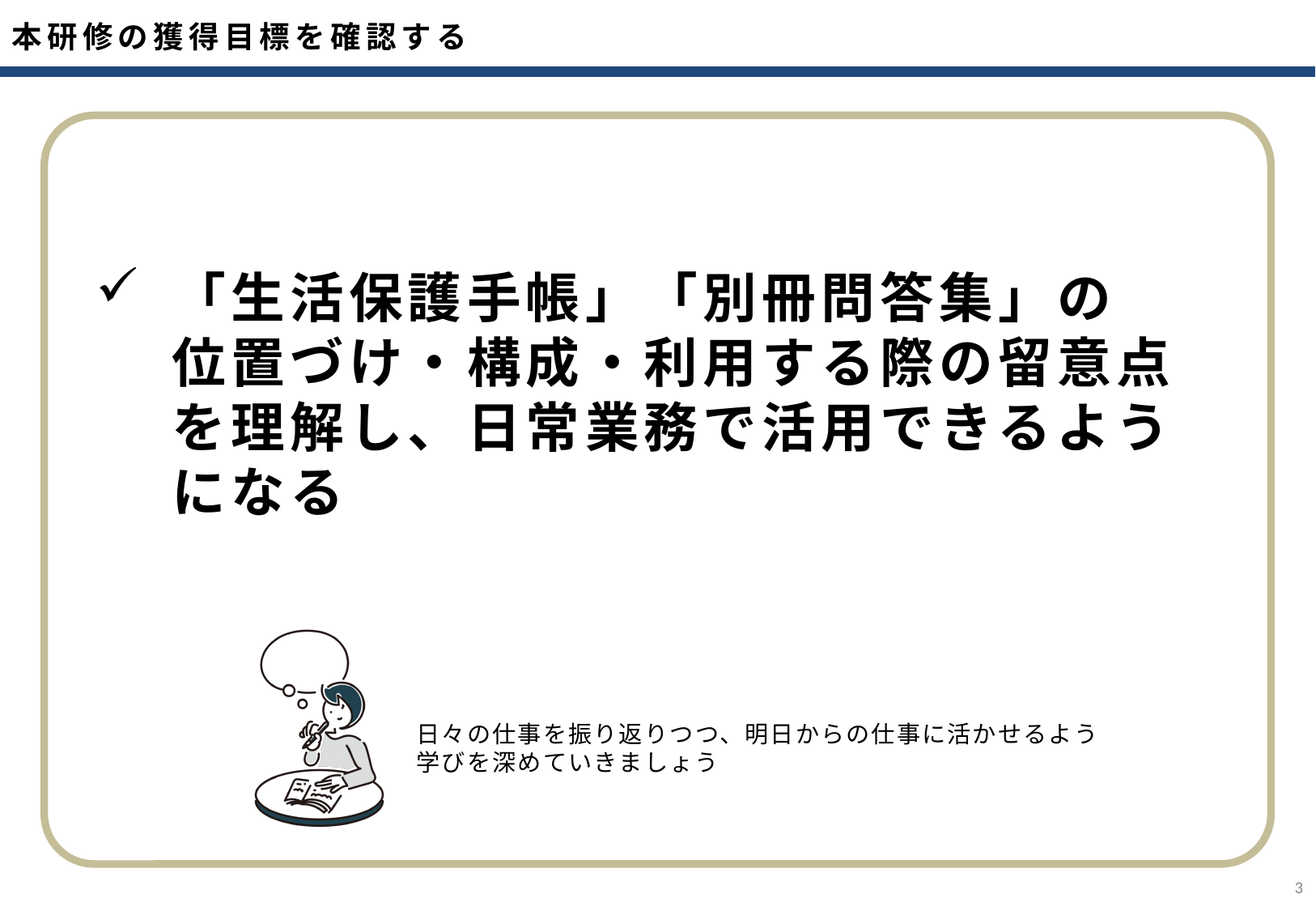

「生活保護手帳」「別冊問答集」の
位置づけ・構成・利用する際の留意点を理解し、日常業務で活用できるようになる
3